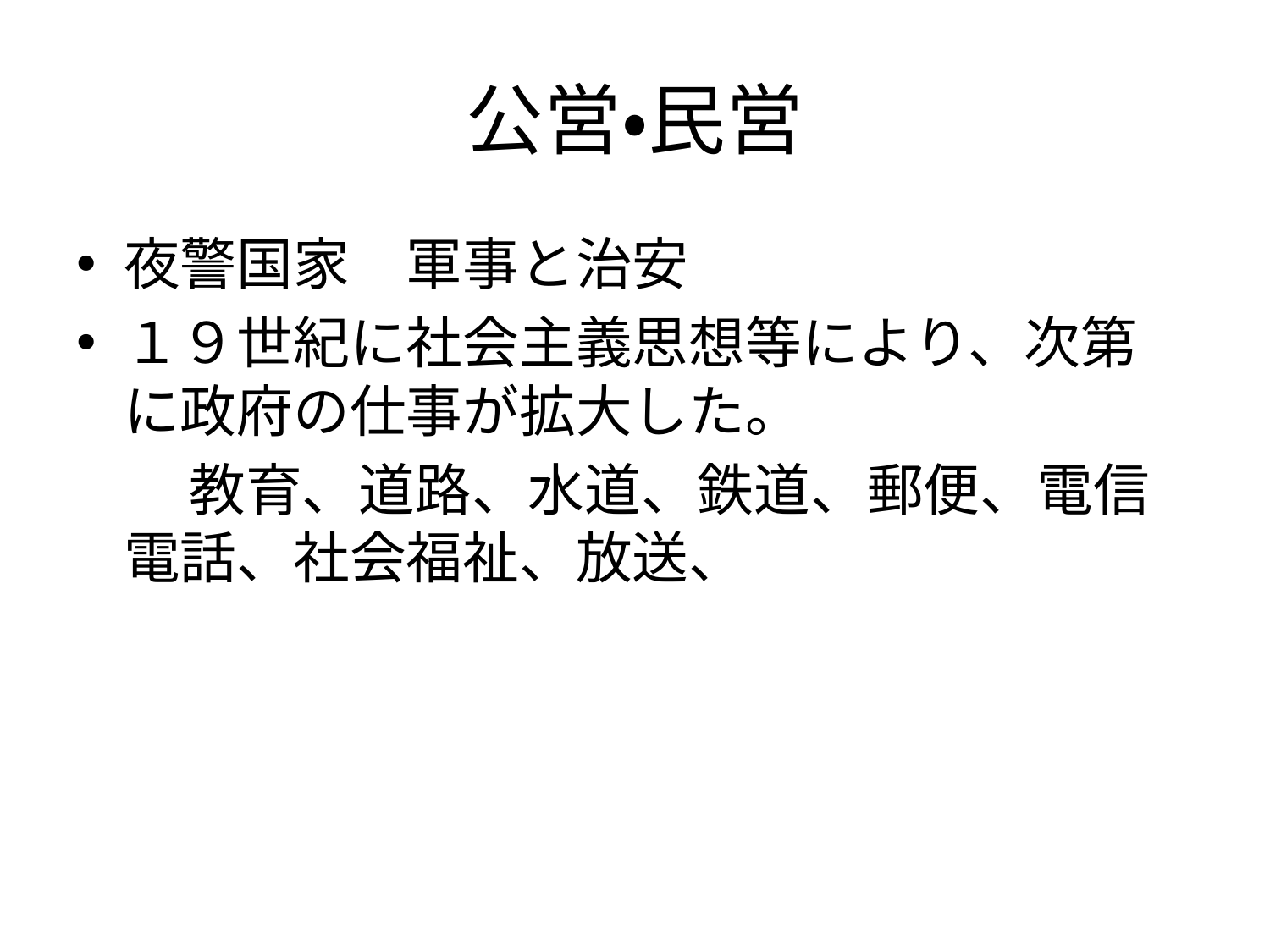

# 公営・民営
夜警国家　軍事と治安
１９世紀に社会主義思想等により、次第に政府の仕事が拡大した。
　　教育、道路、水道、鉄道、郵便、電信電話、社会福祉、放送、